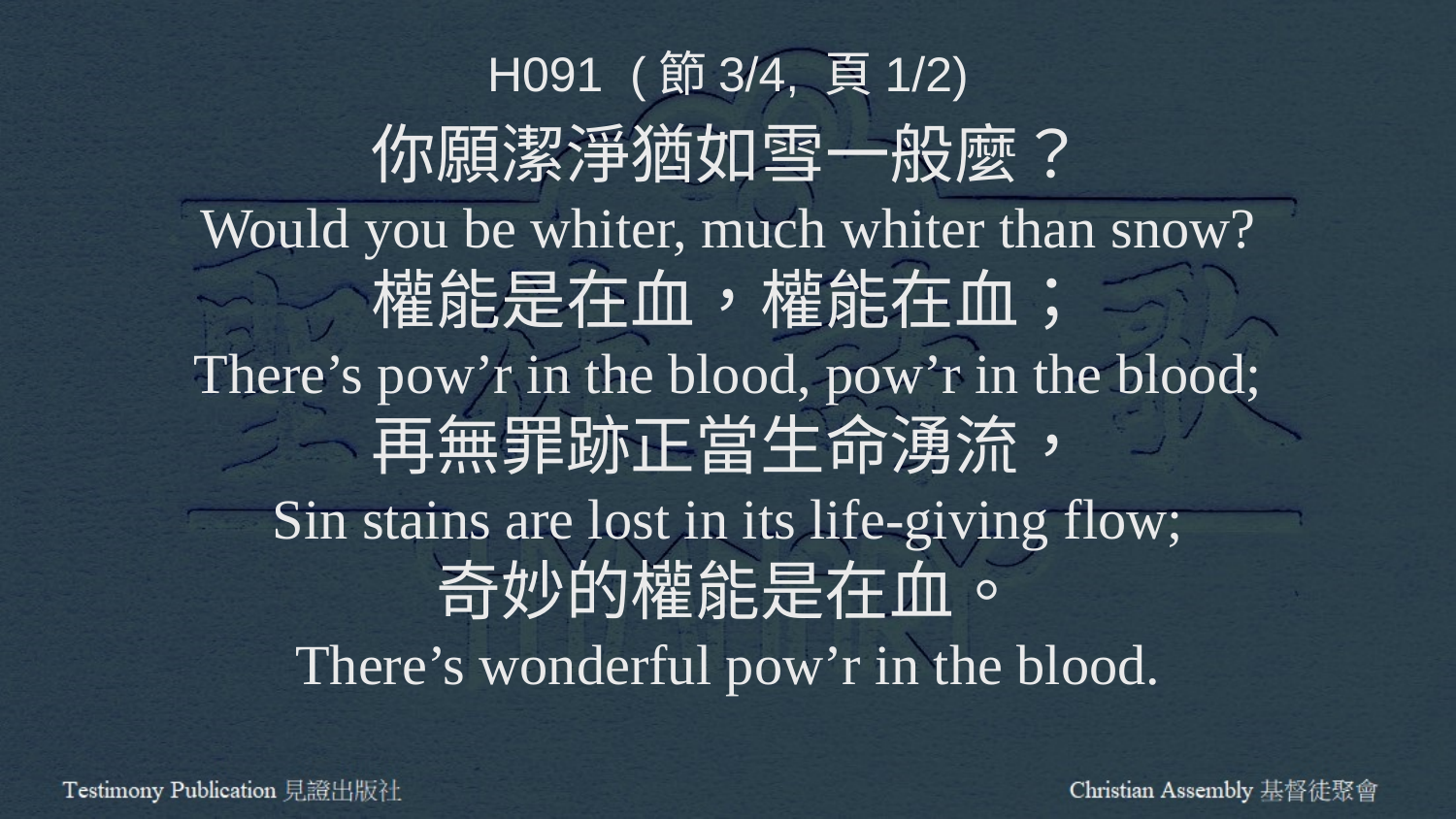

H091  (節3/4, 頁1/2)
你願潔淨猶如雪一般麼？
Would you be whiter, much whiter than snow?
權能是在血，權能在血；
There’s pow’r in the blood, pow’r in the blood;
再無罪跡正當生命湧流，
Sin stains are lost in its life-giving flow;
奇妙的權能是在血。
There’s wonderful pow’r in the blood.